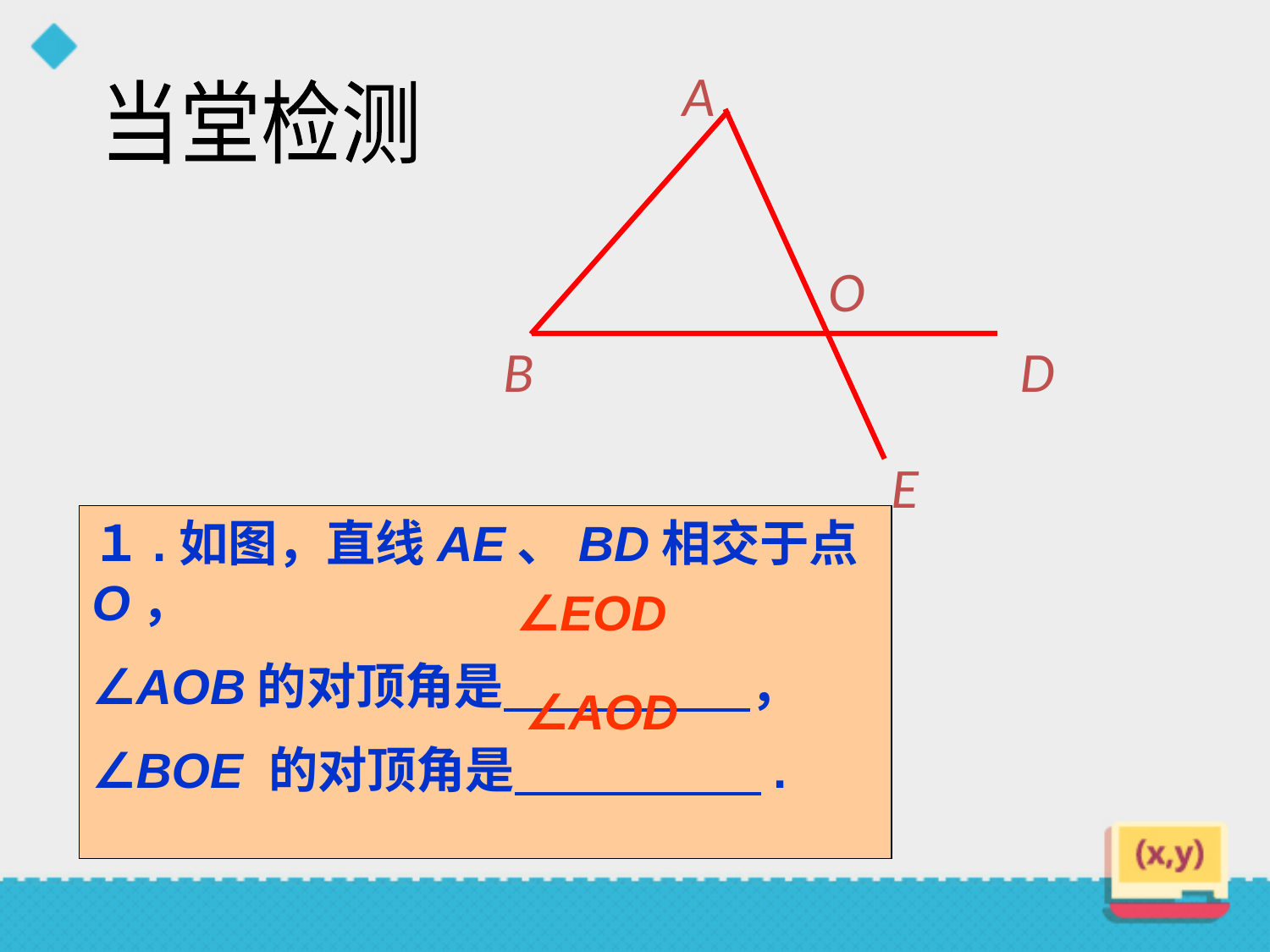

A

O
B
D

当堂检测
E
１.如图，直线AE、BD相交于点O，
∠AOB的对顶角是　　　　　，
∠BOE 的对顶角是　　　　　.

∠EOD
∠AOD